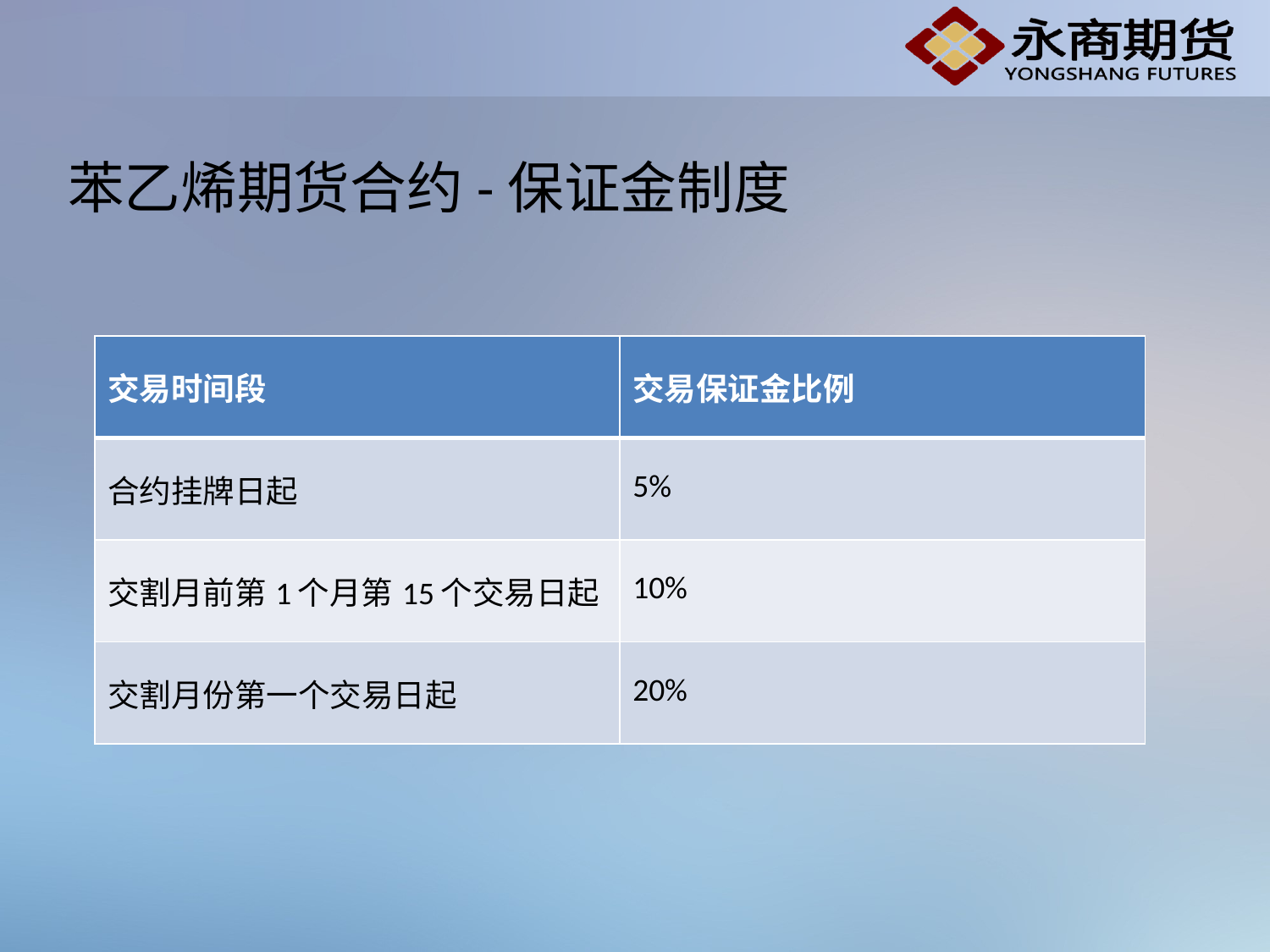

# 苯乙烯期货合约-保证金制度

| 交易时间段 | 交易保证金比例 |
| --- | --- |
| 合约挂牌日起 | 5% |
| 交割月前第1个月第15个交易日起 | 10% |
| 交割月份第一个交易日起 | 20% |